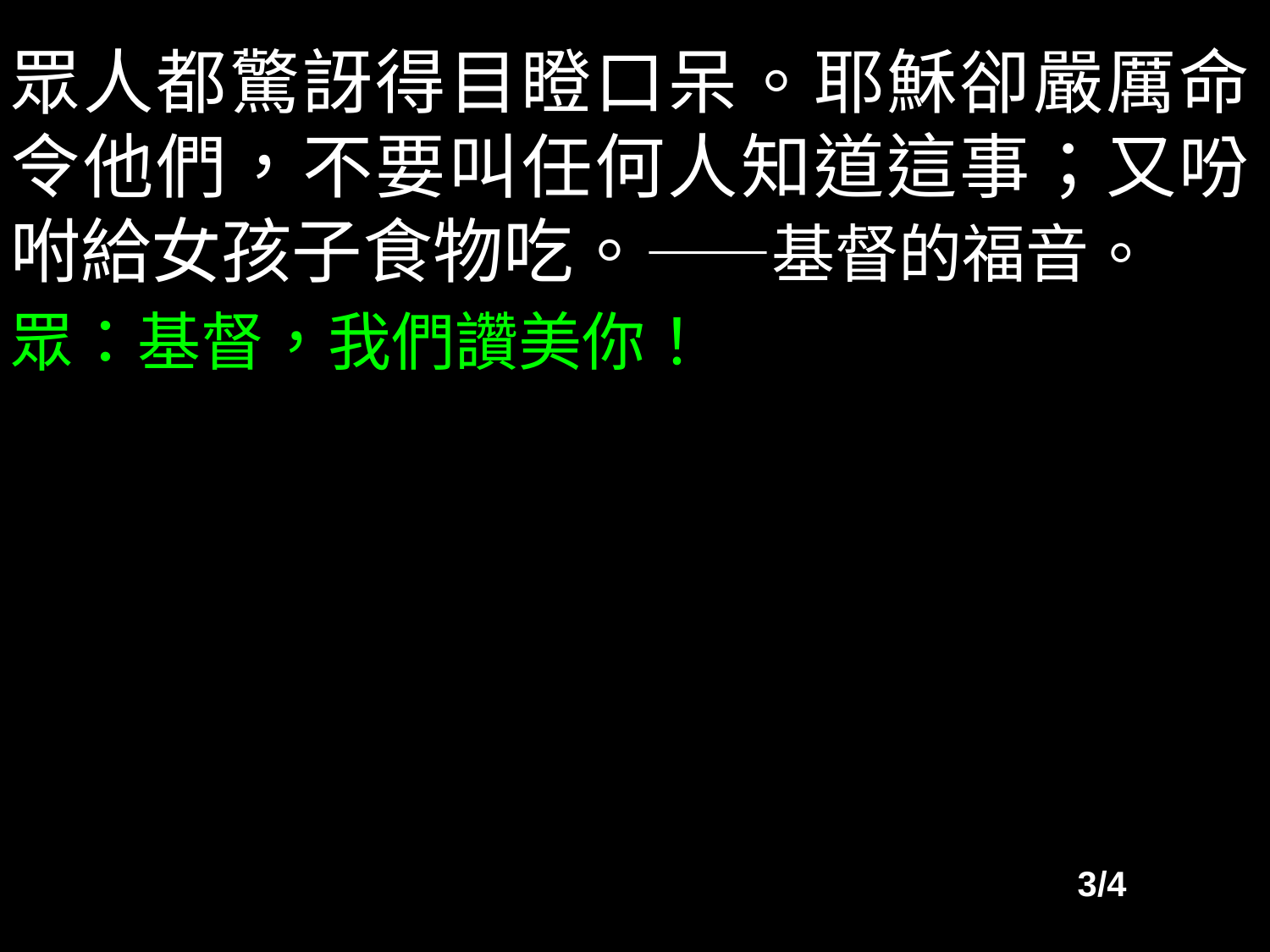

眾人都驚訝得目瞪口呆。耶穌卻嚴厲命令他們，不要叫任何人知道這事；又吩咐給女孩子食物吃。——基督的福音。
眾：基督，我們讚美你！

3/4